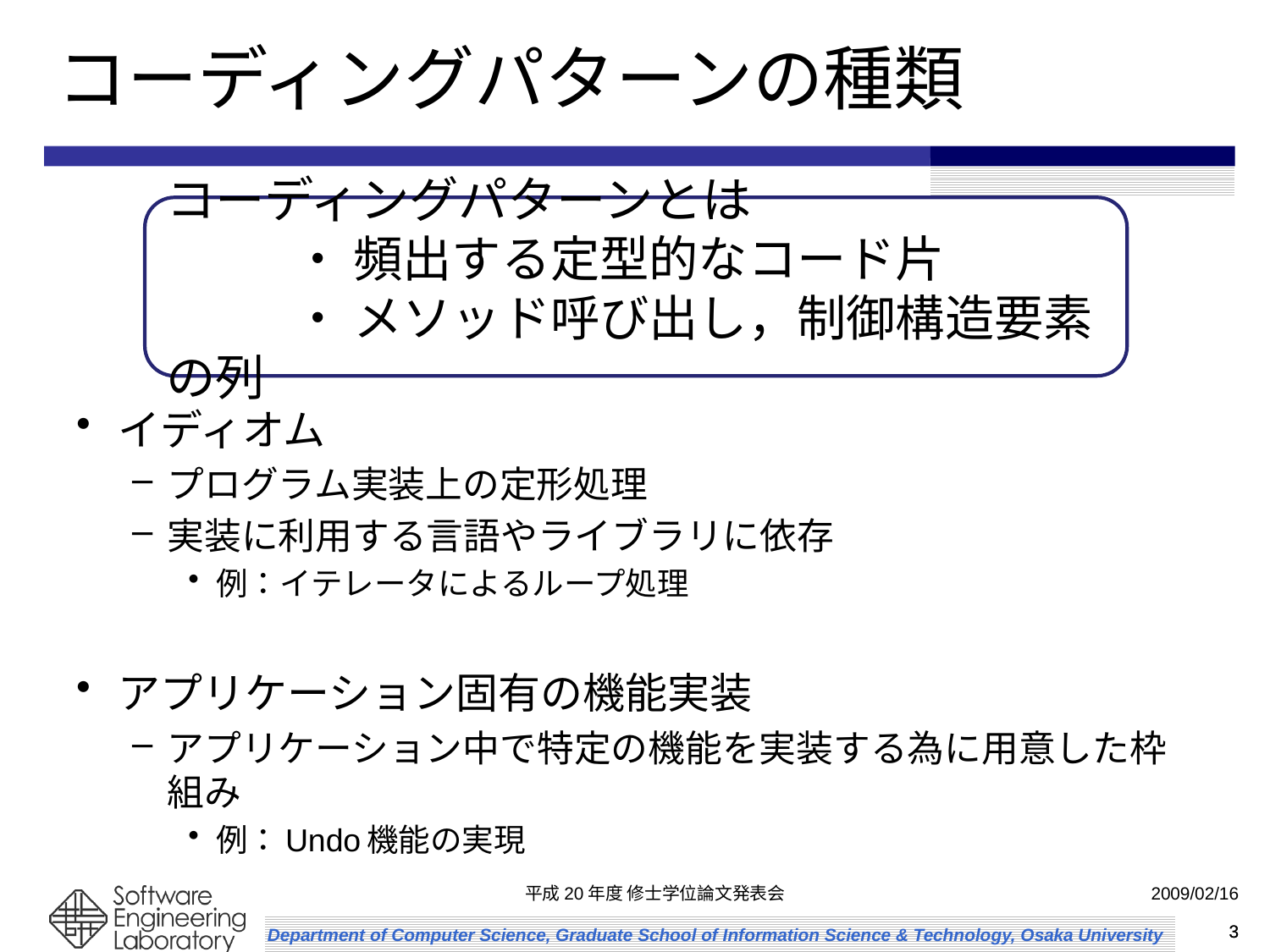

コーディングパターンの種類
コーディングパターンとは
	・ 頻出する定型的なコード片
	・ メソッド呼び出し，制御構造要素の列
イディオム
プログラム実装上の定形処理
実装に利用する言語やライブラリに依存
例：イテレータによるループ処理

アプリケーション固有の機能実装
アプリケーション中で特定の機能を実装する為に用意した枠組み
例：Undo機能の実現
平成20年度 修士学位論文発表会
2009/02/16
3
3